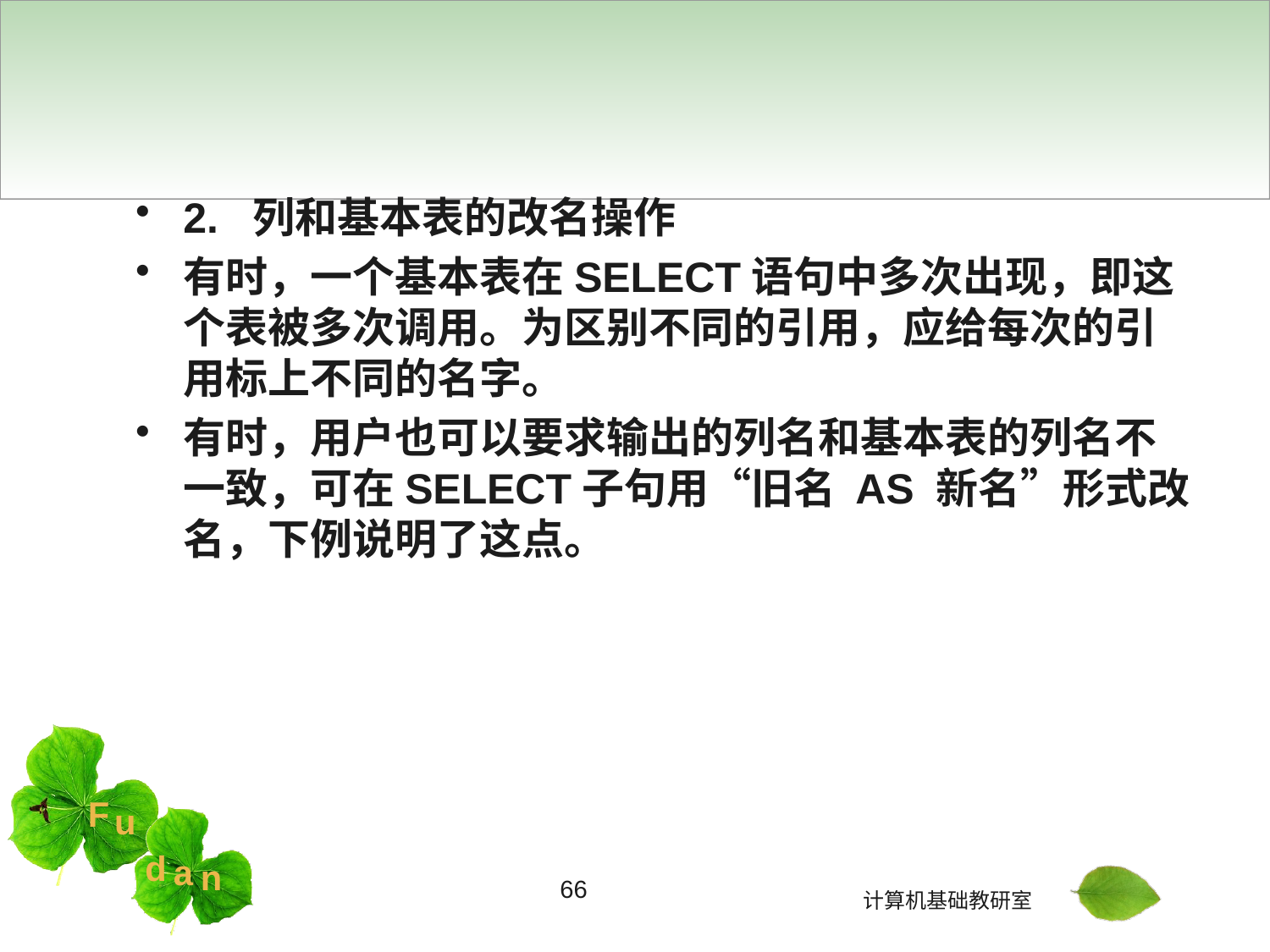

#
2.  列和基本表的改名操作
有时，一个基本表在SELECT语句中多次出现，即这个表被多次调用。为区别不同的引用，应给每次的引用标上不同的名字。
有时，用户也可以要求输出的列名和基本表的列名不一致，可在SELECT子句用“旧名 AS 新名”形式改名，下例说明了这点。

66